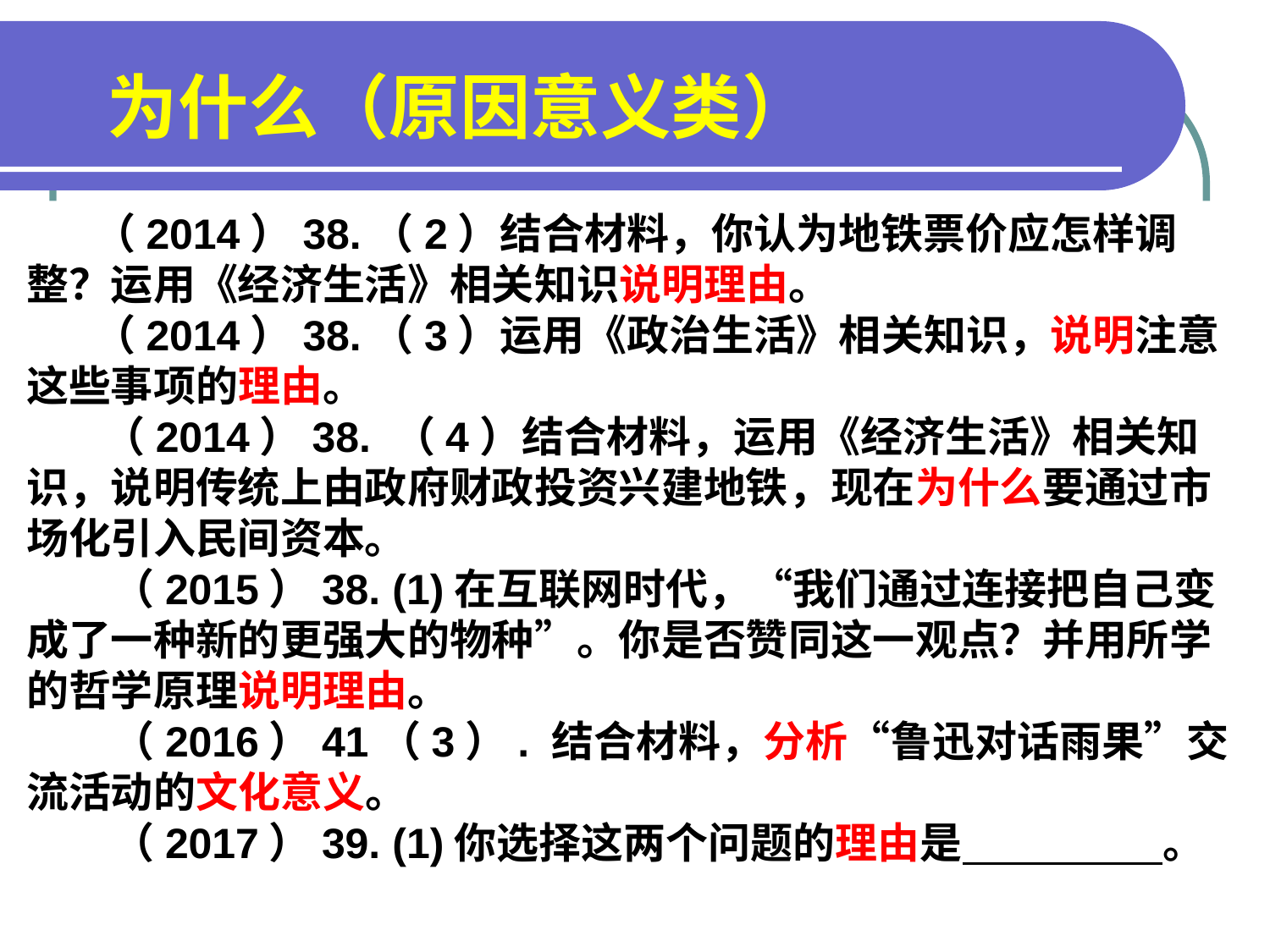

为什么（原因意义类）
      （2014）38.（2）结合材料，你认为地铁票价应怎样调整？运用《经济生活》相关知识说明理由。
      （2014）38.（3）运用《政治生活》相关知识，说明注意这些事项的理由。
       （2014）38. （4）结合材料，运用《经济生活》相关知识，说明传统上由政府财政投资兴建地铁，现在为什么要通过市场化引入民间资本。
        （2015）38. (1)在互联网时代，“我们通过连接把自己变成了一种新的更强大的物种”。你是否赞同这一观点？并用所学的哲学原理说明理由。
        （2016）41（3）. 结合材料，分析“鲁迅对话雨果”交流活动的文化意义。
        （2017）39. (1)你选择这两个问题的理由是                     。